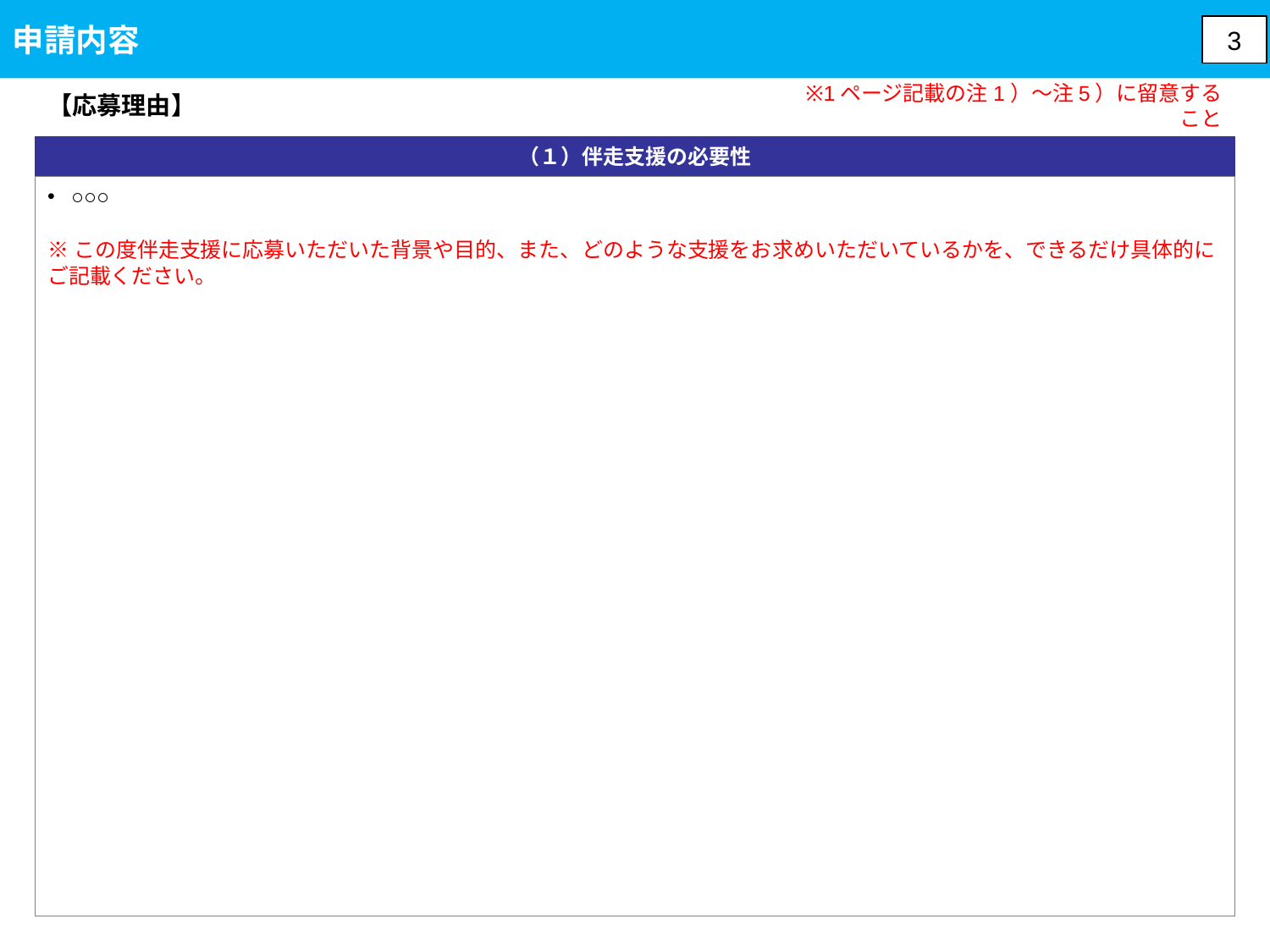

申請内容
3
【応募理由】
※1ページ記載の注1）～注5）に留意すること
（１）伴走支援の必要性
○○○

※この度伴走支援に応募いただいた背景や目的、また、どのような支援をお求めいただいているかを、できるだけ具体的にご記載ください。